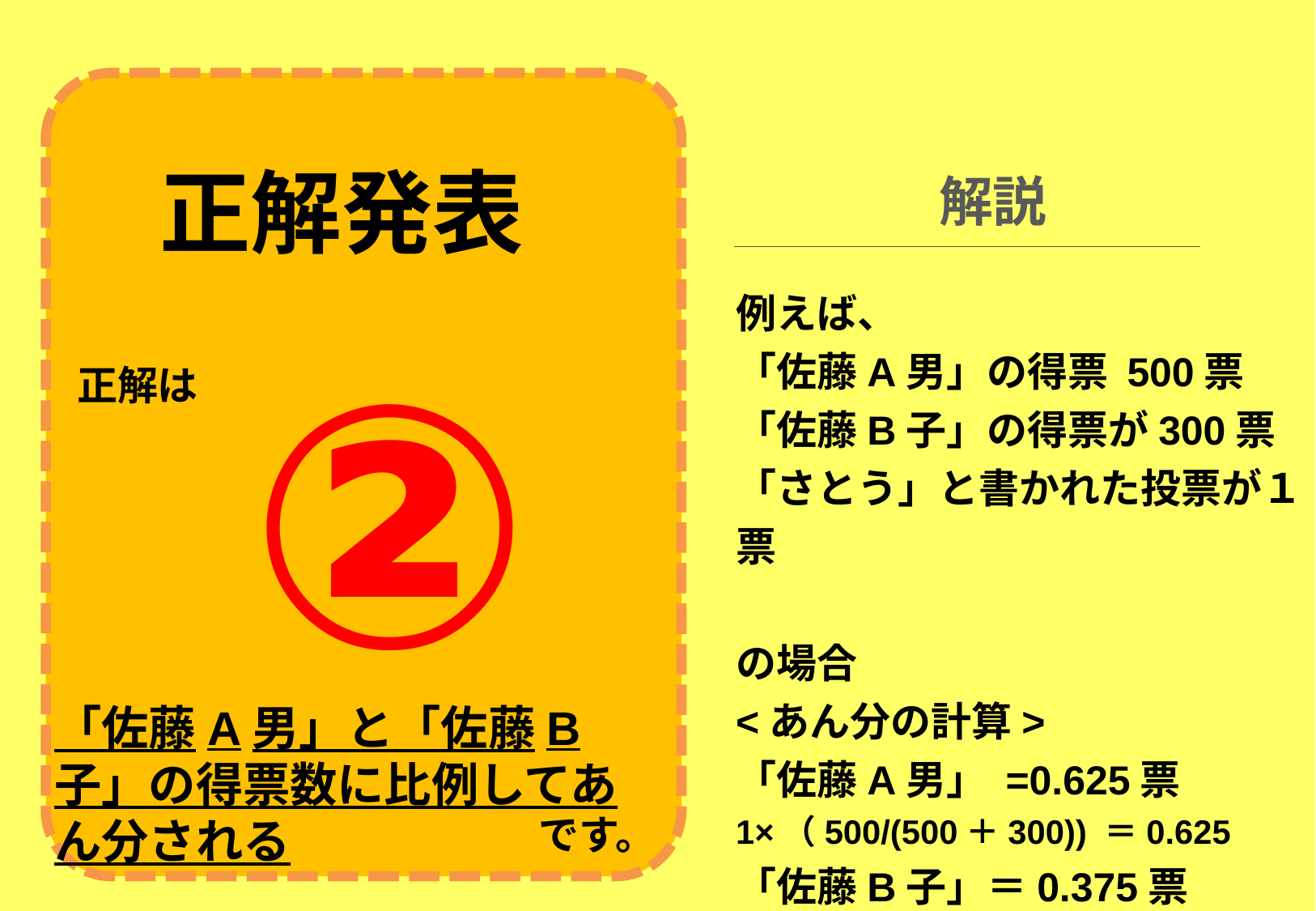

正解発表
解説
例えば、
「佐藤A男」の得票 500票
「佐藤B子」の得票が300票
「さとう」と書かれた投票が１票
　　　　　　　　　　　　　　の場合
<あん分の計算>
「佐藤A男」 =0.625票
1×（500/(500＋300)) ＝0.625
「佐藤B子」＝0.375票
1×（300/(500＋300))＝0.375
②
正解は
「佐藤A男」と「佐藤B子」の得票数に比例してあん分される
です。